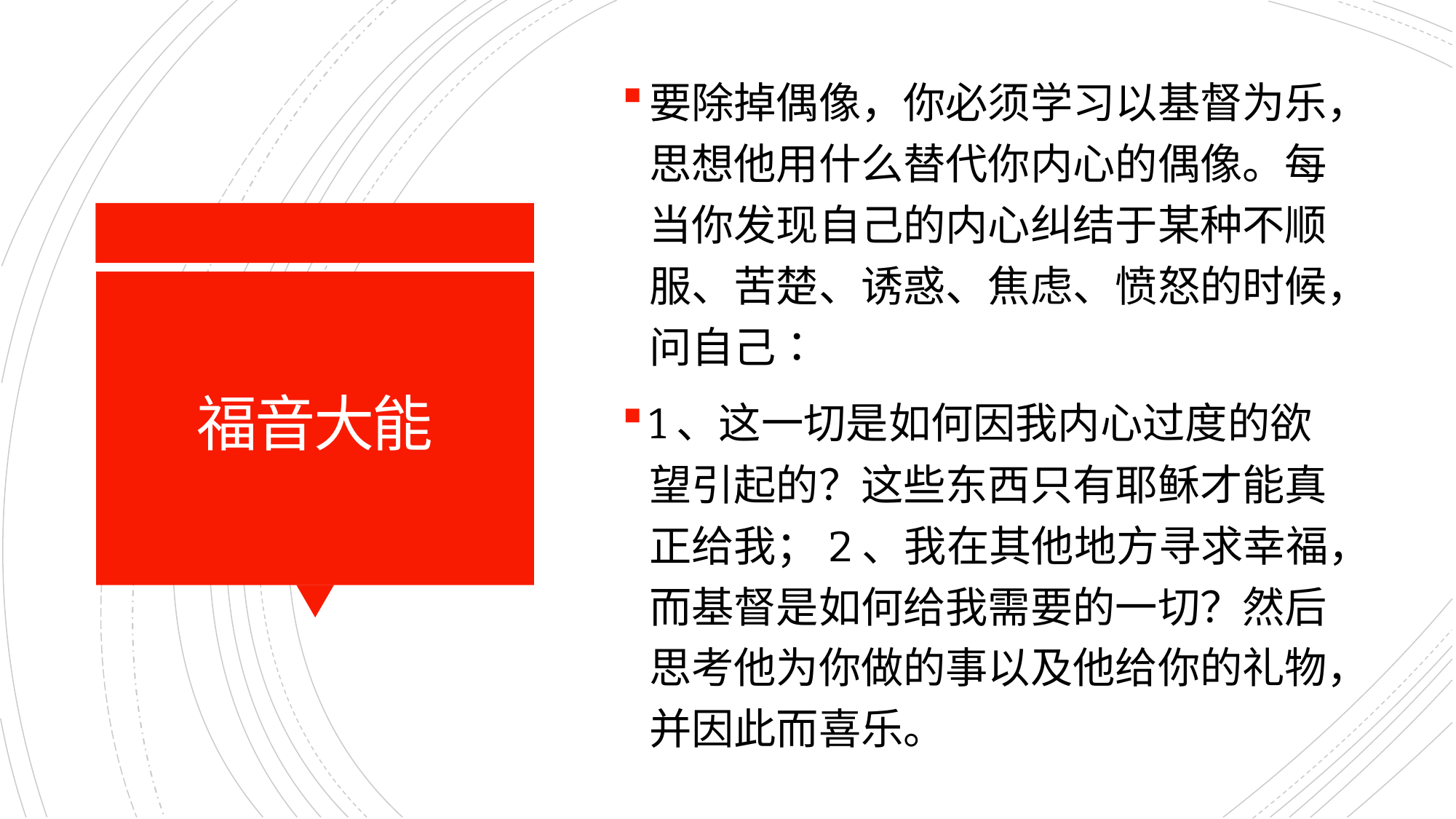

要除掉偶像，你必须学习以基督为乐，思想他用什么替代你内心的偶像。每当你发现自己的内心纠结于某种不顺服、苦楚、诱惑、焦虑、愤怒的时候，问自己：
1、这一切是如何因我内心过度的欲望引起的？这些东西只有耶稣才能真正给我；2、我在其他地方寻求幸福，而基督是如何给我需要的一切？然后思考他为你做的事以及他给你的礼物，并因此而喜乐。
# 福音大能